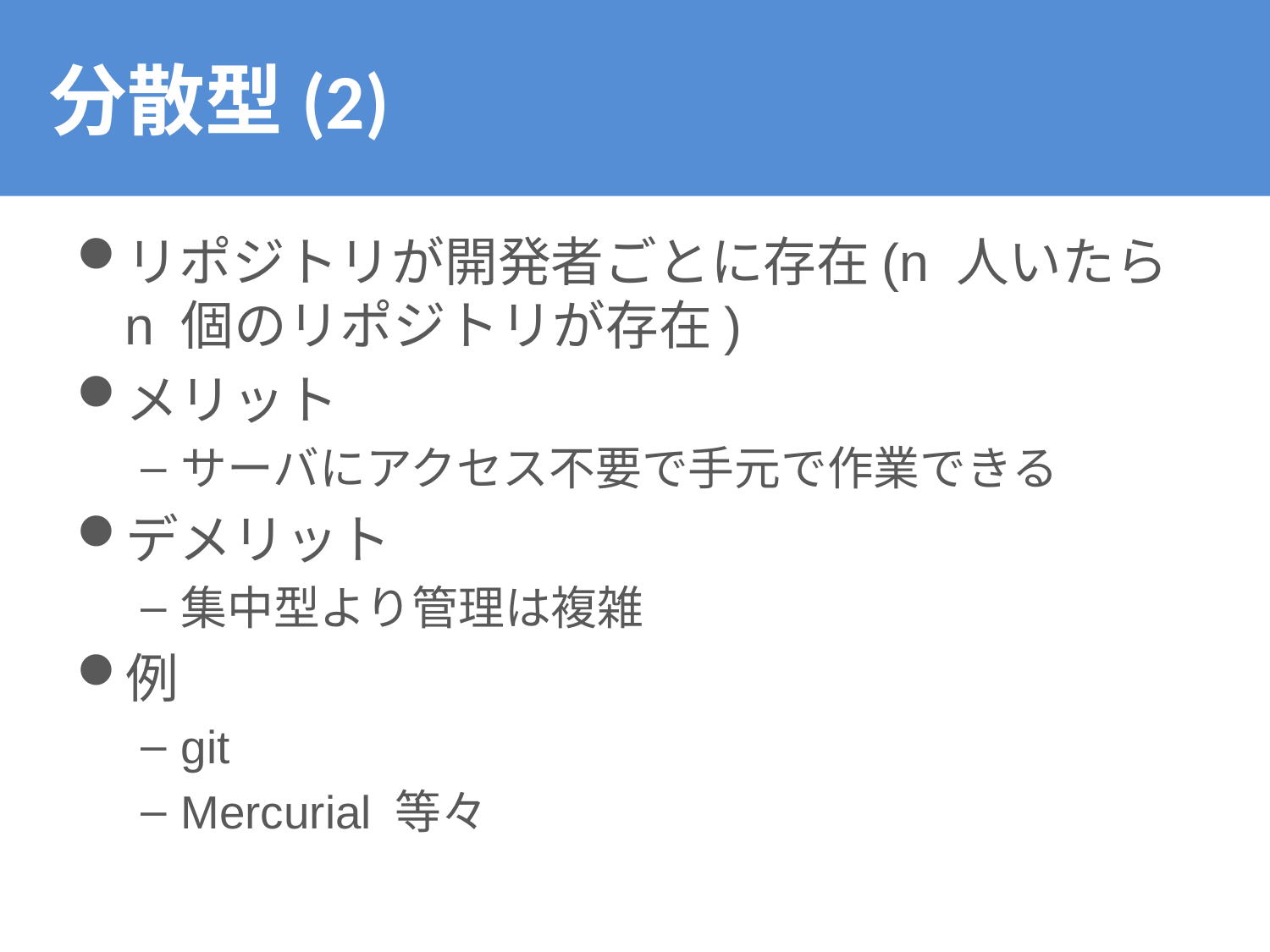

# 分散型(2)
リポジトリが開発者ごとに存在(n 人いたらn 個のリポジトリが存在)
メリット
サーバにアクセス不要で手元で作業できる
デメリット
集中型より管理は複雑
例
git
Mercurial 等々